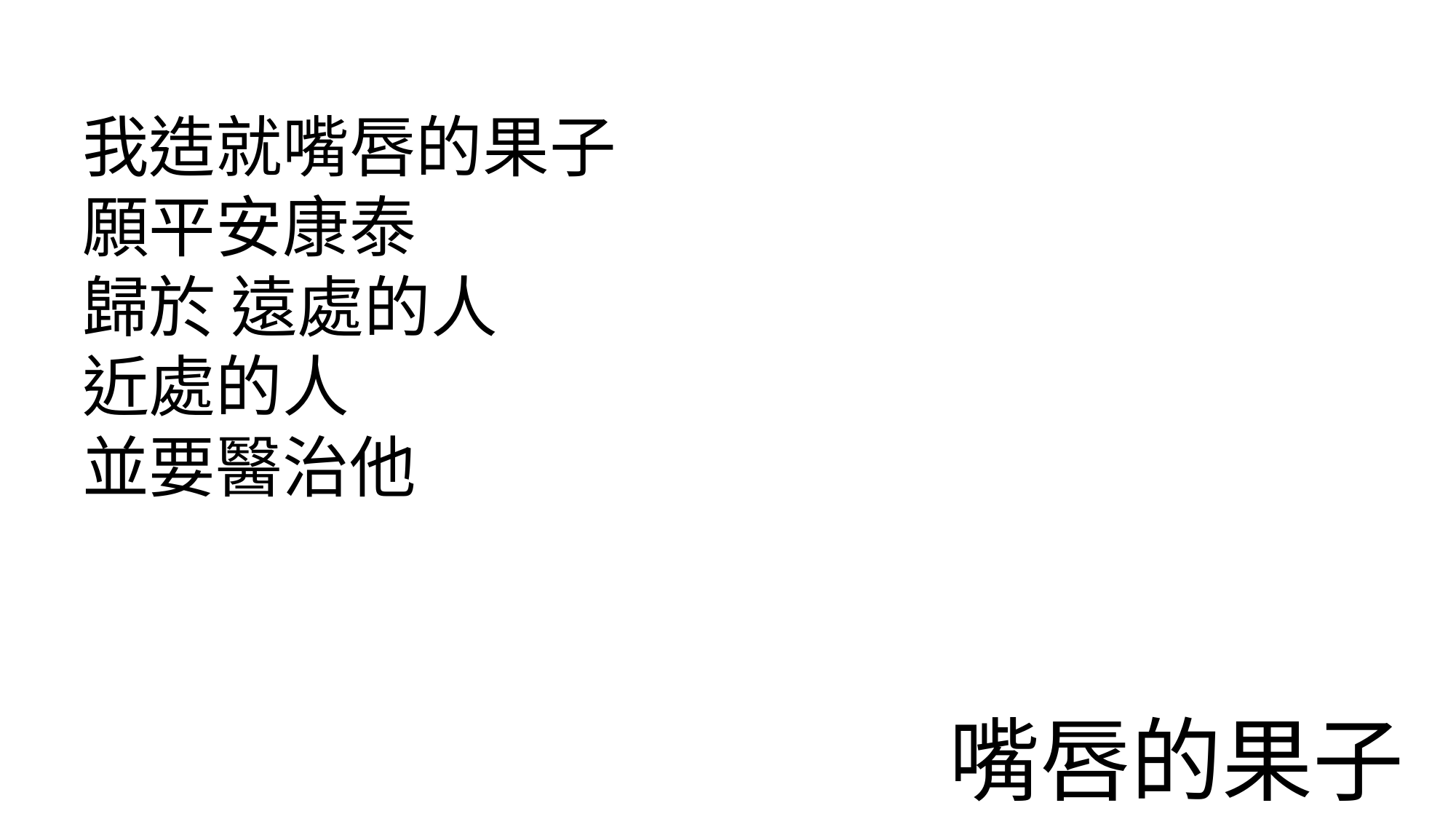

我造就嘴唇的果子
願平安康泰
歸於 遠處的人
近處的人
並要醫治他
嘴唇的果子